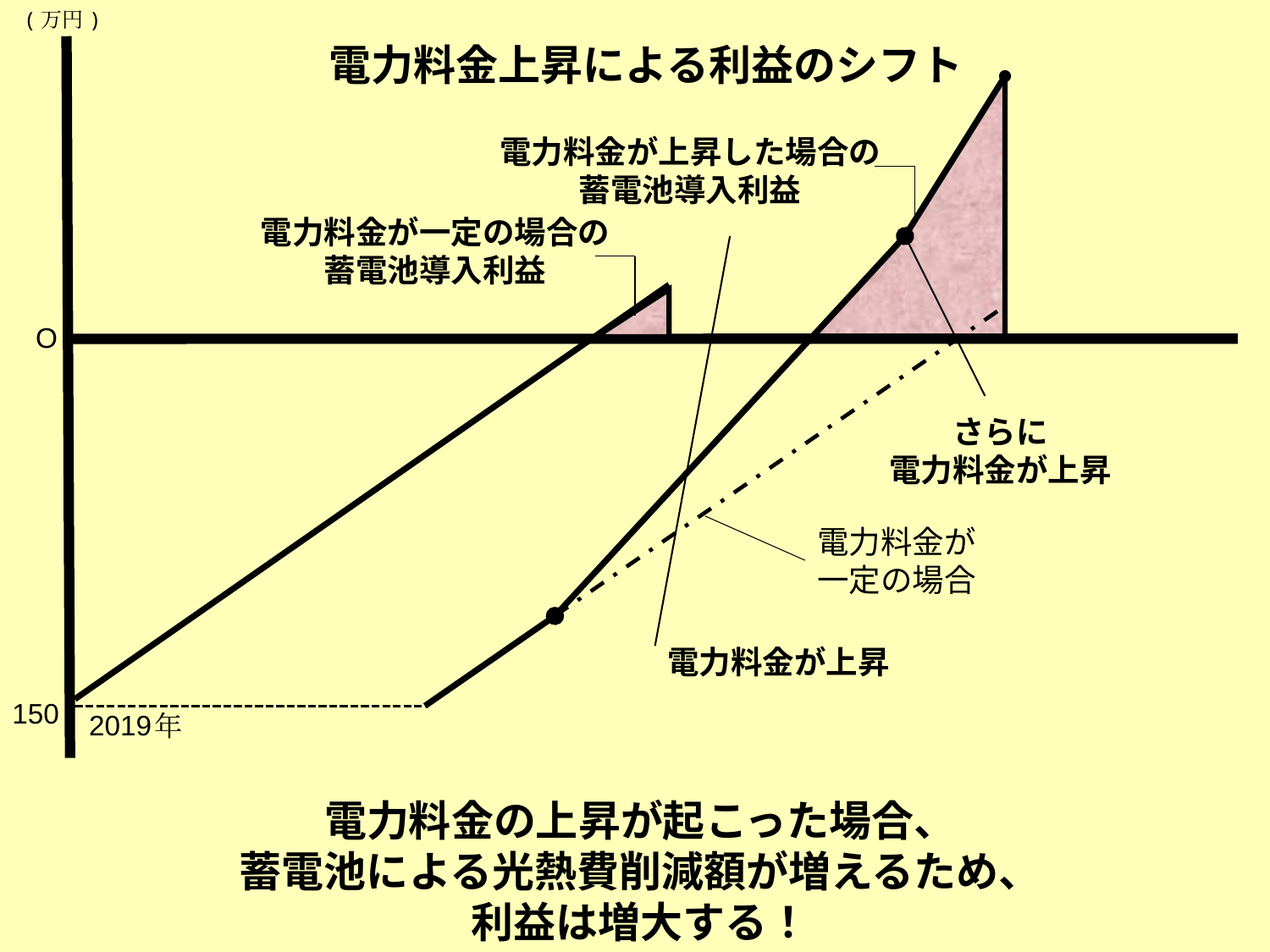

(万円)

O

150

2019
年
電力料金上昇による利益のシフト

電力料金が上昇した場合の蓄電池導入利益
電力料金が一定の場合の蓄電池導入利益

さらに
電力料金が上昇
電力料金が
一定の場合

電力料金が上昇
電力料金の上昇が起こった場合、
蓄電池による光熱費削減額が増えるため、
利益は増大する！